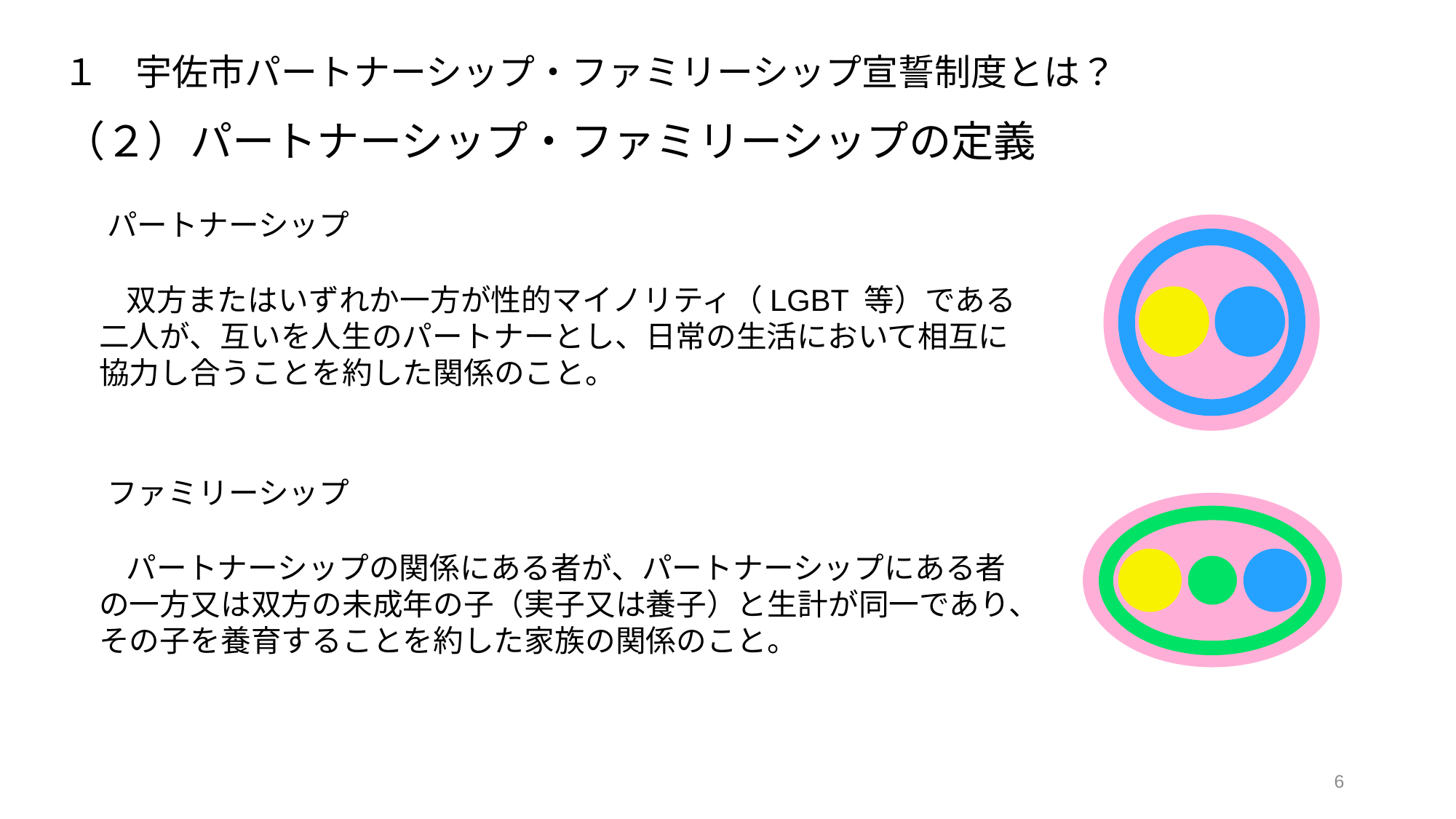

１　宇佐市パートナーシップ・ファミリーシップ宣誓制度とは？

（２）パートナーシップ・ファミリーシップの定義
パートナーシップ

　双方またはいずれか一方が性的マイノリティ（LGBT 等）である二人が、互いを人生のパートナーとし、日常の生活において相互に協力し合うことを約した関係のこと。
ファミリーシップ

　パートナーシップの関係にある者が、パートナーシップにある者の一方又は双方の未成年の子（実子又は養子）と生計が同一であり、その子を養育することを約した家族の関係のこと。
6